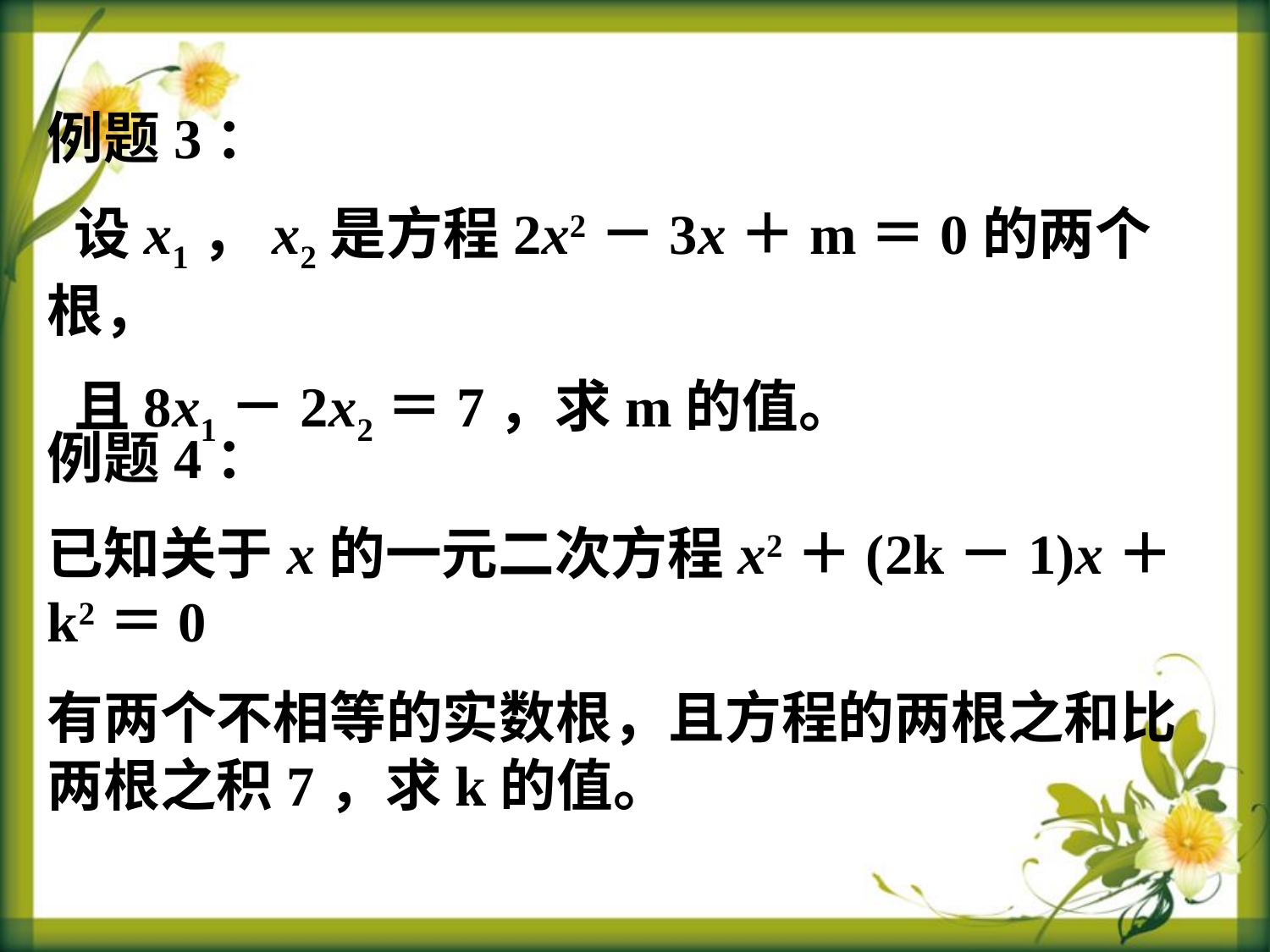

例题3：
 设x1，x2是方程2x2－3x＋m＝0的两个根，
 且8x1－2x2＝7，求m的值。
例题4：
已知关于x的一元二次方程x2＋(2k－1)x＋k2＝0
有两个不相等的实数根，且方程的两根之和比两根之积7，求k的值。